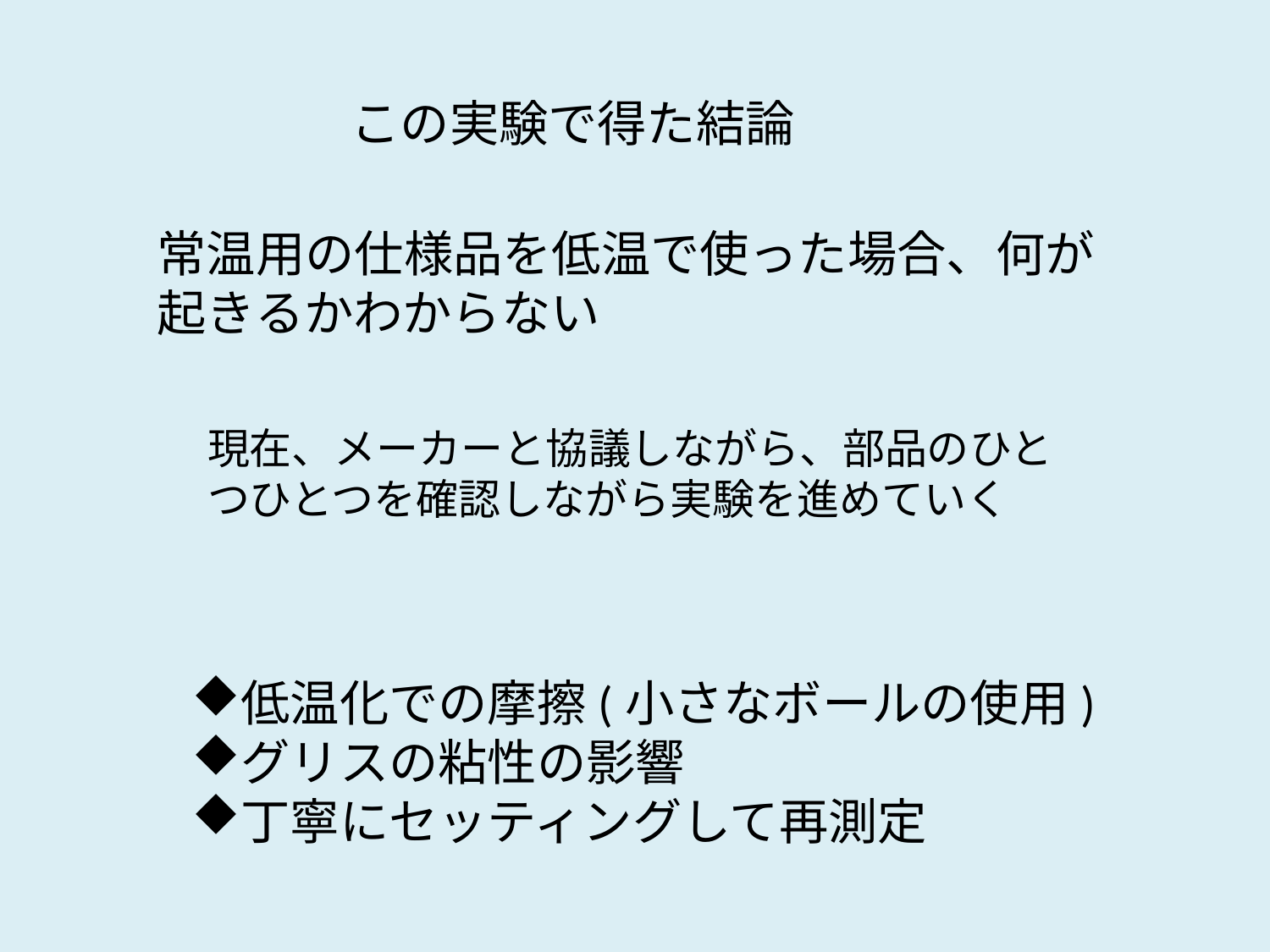

この実験で得た結論
常温用の仕様品を低温で使った場合、何が起きるかわからない
現在、メーカーと協議しながら、部品のひとつひとつを確認しながら実験を進めていく
低温化での摩擦(小さなボールの使用)
グリスの粘性の影響
丁寧にセッティングして再測定